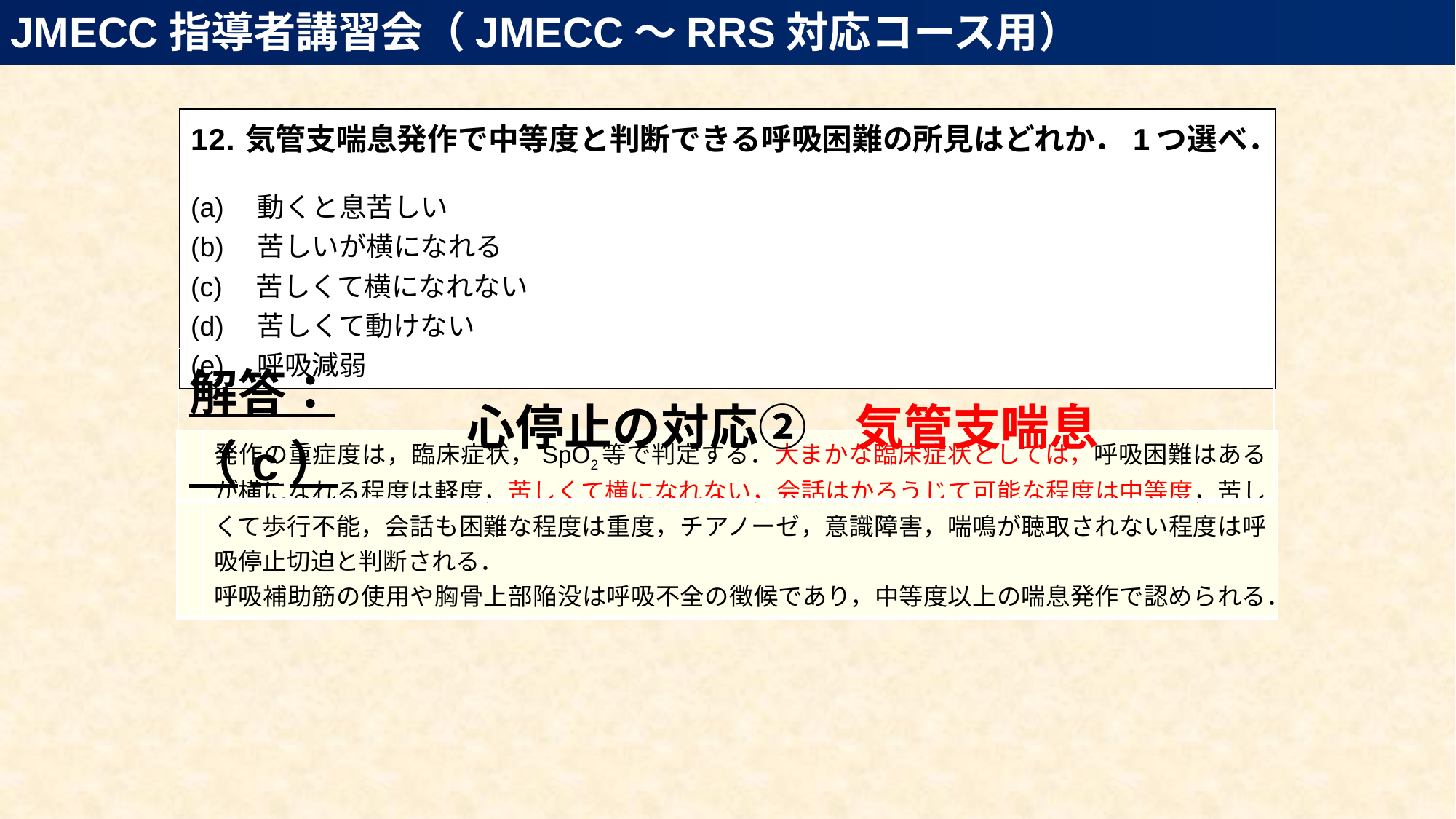

JMECC指導者講習会（JMECC～RRS対応コース用）
| 気管支喘息発作で中等度と判断できる呼吸困難の所見はどれか．1つ選べ． (a)　動くと息苦しい (b)　苦しいが横になれる (c)　苦しくて横になれない (d)　苦しくて動けない (e)　呼吸減弱 |
| --- |
| 解答：（c） | 心停止の対応②　気管支喘息 |
| --- | --- |
|  | 発作の重症度は，臨床症状，SpO2等で判定する．大まかな臨床症状としては，呼吸困難はあるが横になれる程度は軽度，苦しくて横になれない，会話はかろうじて可能な程度は中等度，苦しくて歩行不能，会話も困難な程度は重度，チアノーゼ，意識障害，喘鳴が聴取されない程度は呼吸停止切迫と判断される． 呼吸補助筋の使用や胸骨上部陥没は呼吸不全の徴候であり，中等度以上の喘息発作で認められる． |
| --- | --- |
| 内科救急診療指針2022 P.150-157 |
| --- |